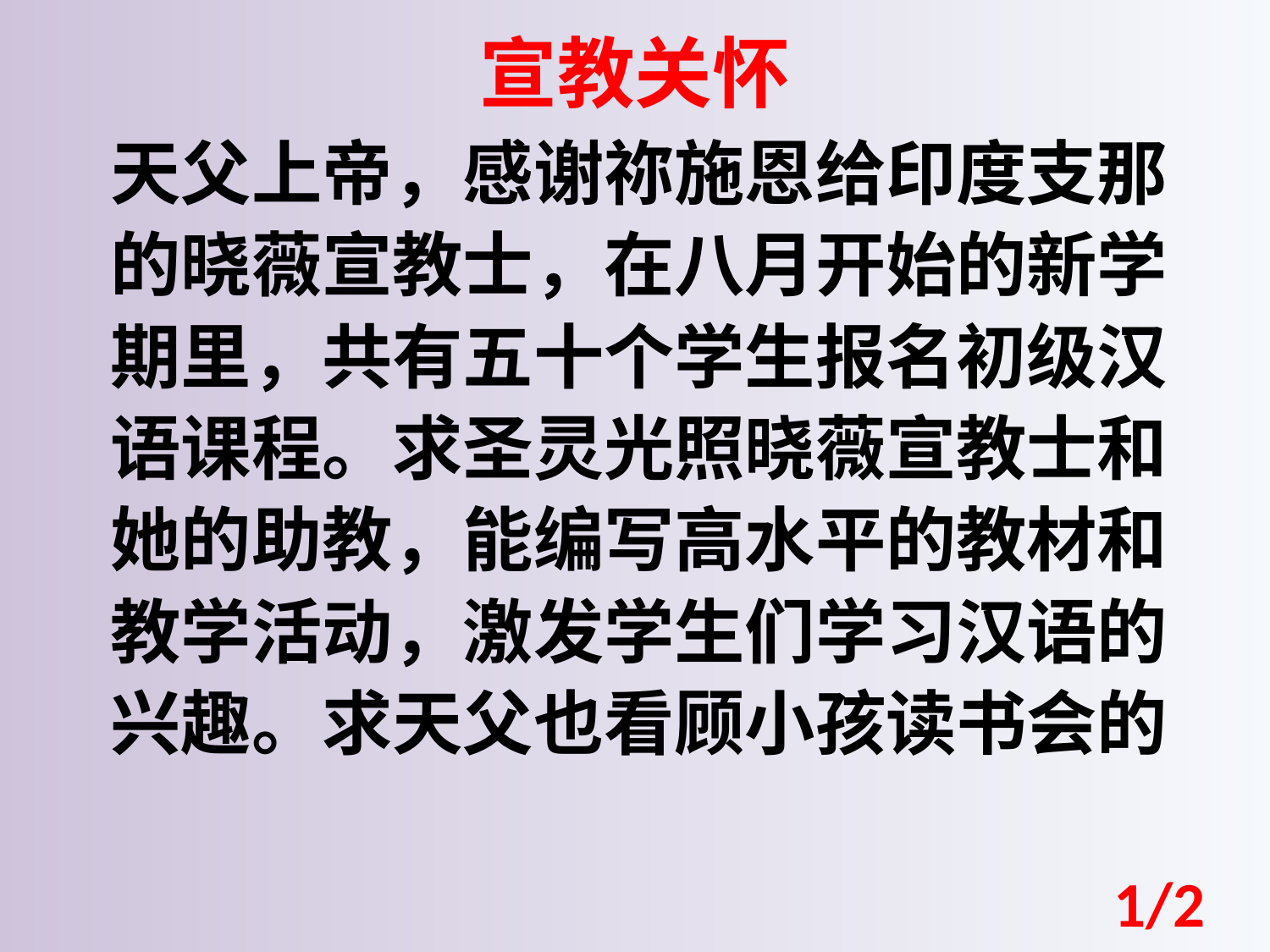

宣教关怀
天父上帝，感谢祢施恩给印度支那的晓薇宣教士，在八月开始的新学期里，共有五十个学生报名初级汉语课程。求圣灵光照晓薇宣教士和她的助教，能编写高水平的教材和教学活动，激发学生们学习汉语的兴趣。求天父也看顾小孩读书会的
1/2